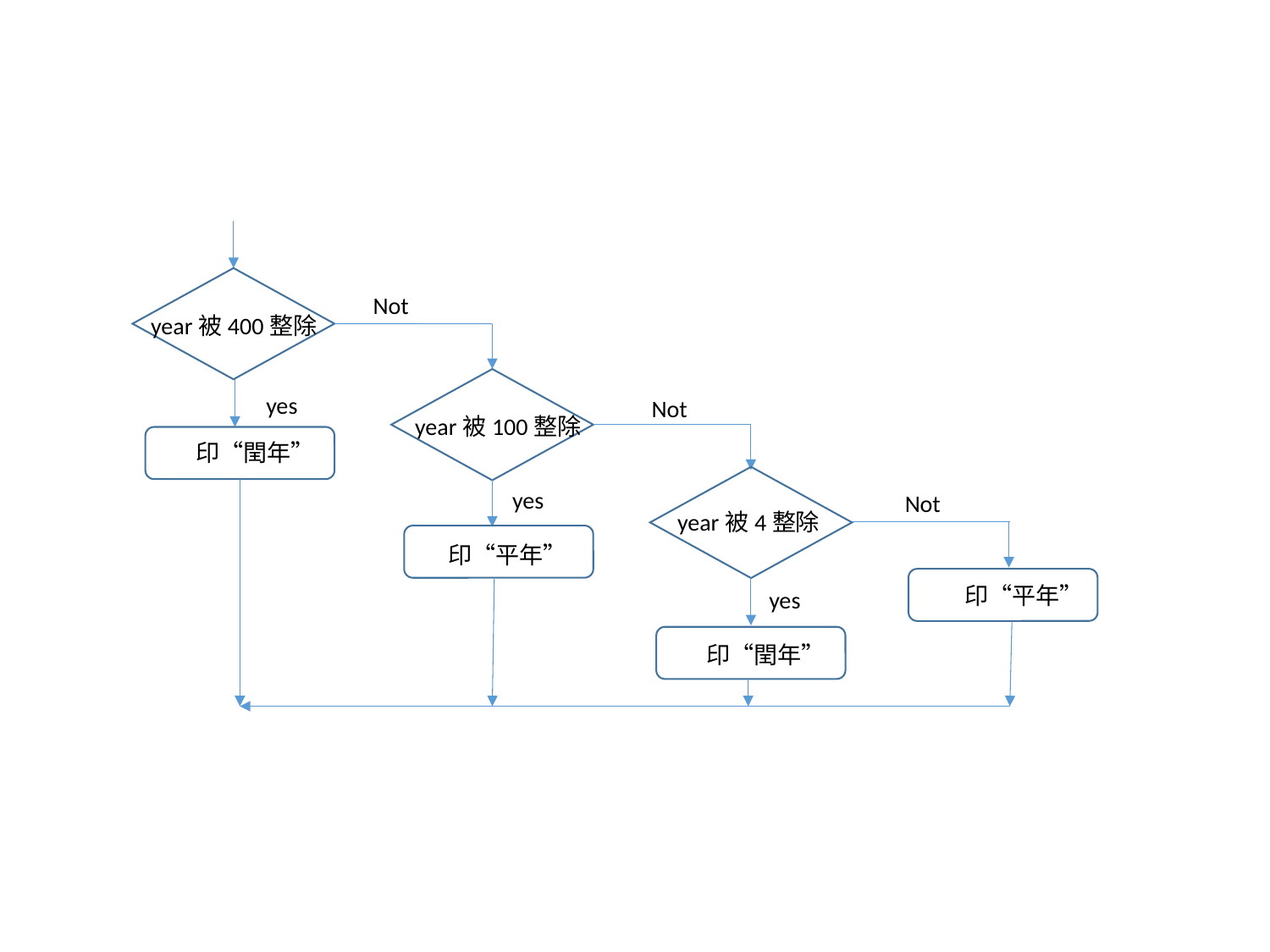

Not
year被400整除

yes
Not
year被100整除

印“閏年”

yes
Not
year被4整除

印“平年”

印“平年”
yes

印“閏年”